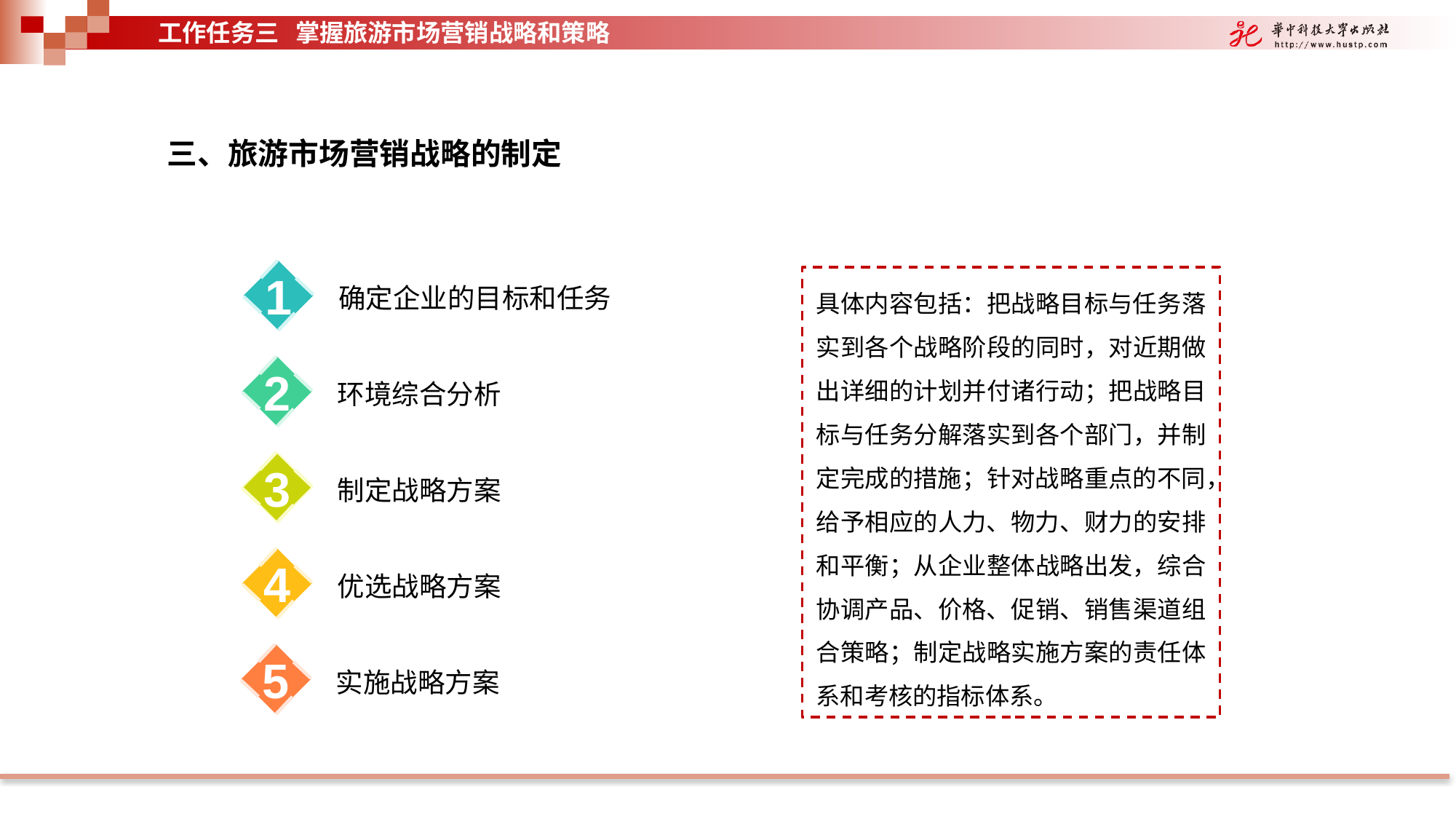

工作任务三   掌握旅游市场营销战略和策略
三、旅游市场营销战略的制定
1
具体内容包括：把战略目标与任务落实到各个战略阶段的同时，对近期做出详细的计划并付诸行动；把战略目标与任务分解落实到各个部门，并制定完成的措施；针对战略重点的不同，给予相应的人力、物力、财力的安排和平衡；从企业整体战略出发，综合协调产品、价格、促销、销售渠道组合策略；制定战略实施方案的责任体系和考核的指标体系。
确定企业的目标和任务
2
环境综合分析
3
制定战略方案
4
优选战略方案
5
实施战略方案